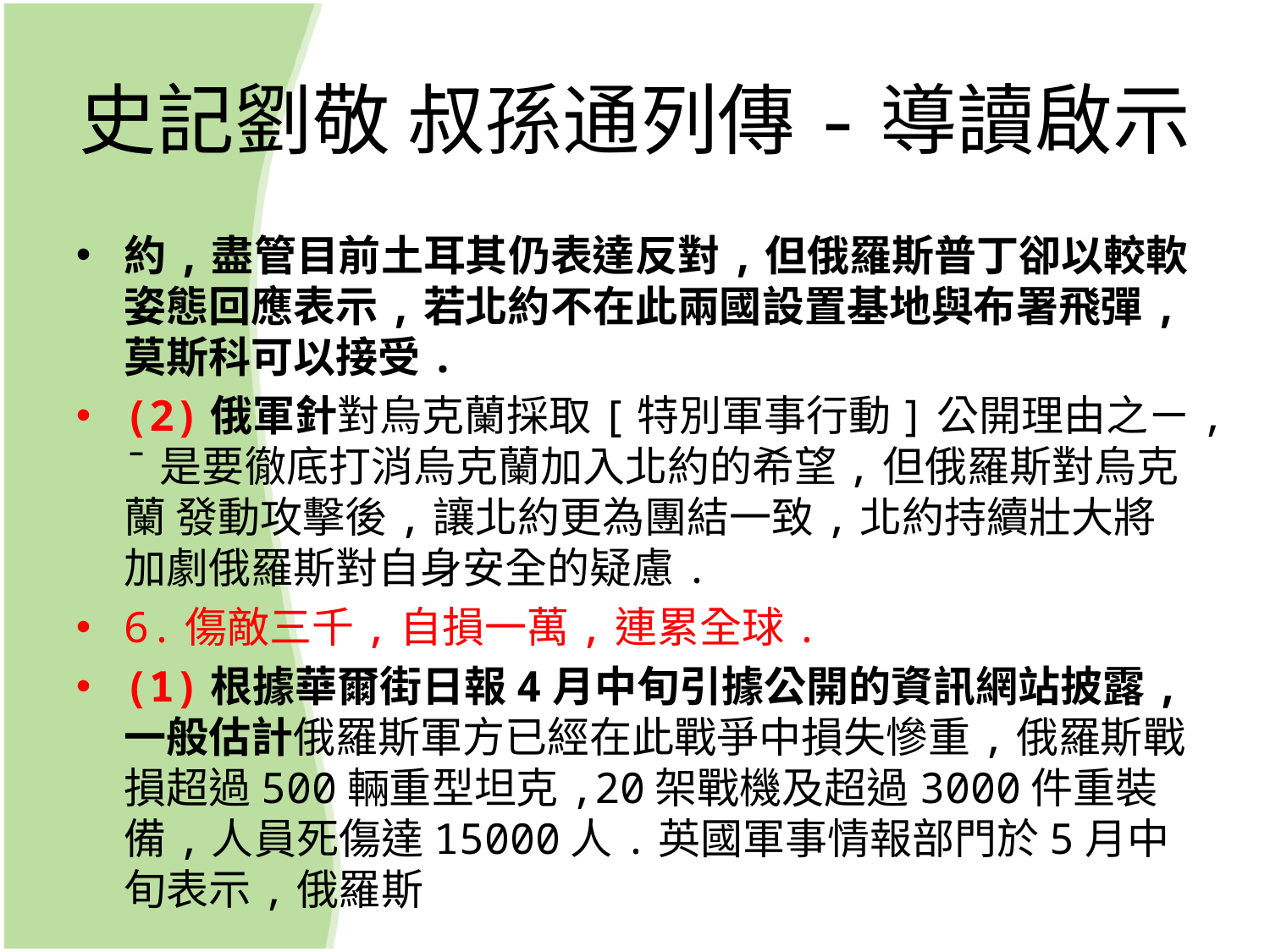

# 史記劉敬 叔孫通列傳-導讀啟示
約,盡管目前土耳其仍表達反對,但俄羅斯普丁卻以較軟姿態回應表示,若北約不在此兩國設置基地與布署飛彈,莫斯科可以接受.
(2)俄軍針對烏克蘭採取[特別軍事行動]公開理由之ㄧ,ˉ是要徹底打消烏克蘭加入北約的希望,但俄羅斯對烏克蘭 發動攻擊後,讓北約更為團結一致,北約持續壯大將加劇俄羅斯對自身安全的疑慮.
6.傷敵三千,自損一萬,連累全球.
(1)根據華爾街日報4月中旬引據公開的資訊網站披露,一般估計俄羅斯軍方已經在此戰爭中損失慘重,俄羅斯戰損超過500輛重型坦克,20架戰機及超過3000件重裝備,人員死傷達15000人.英國軍事情報部門於5月中旬表示,俄羅斯